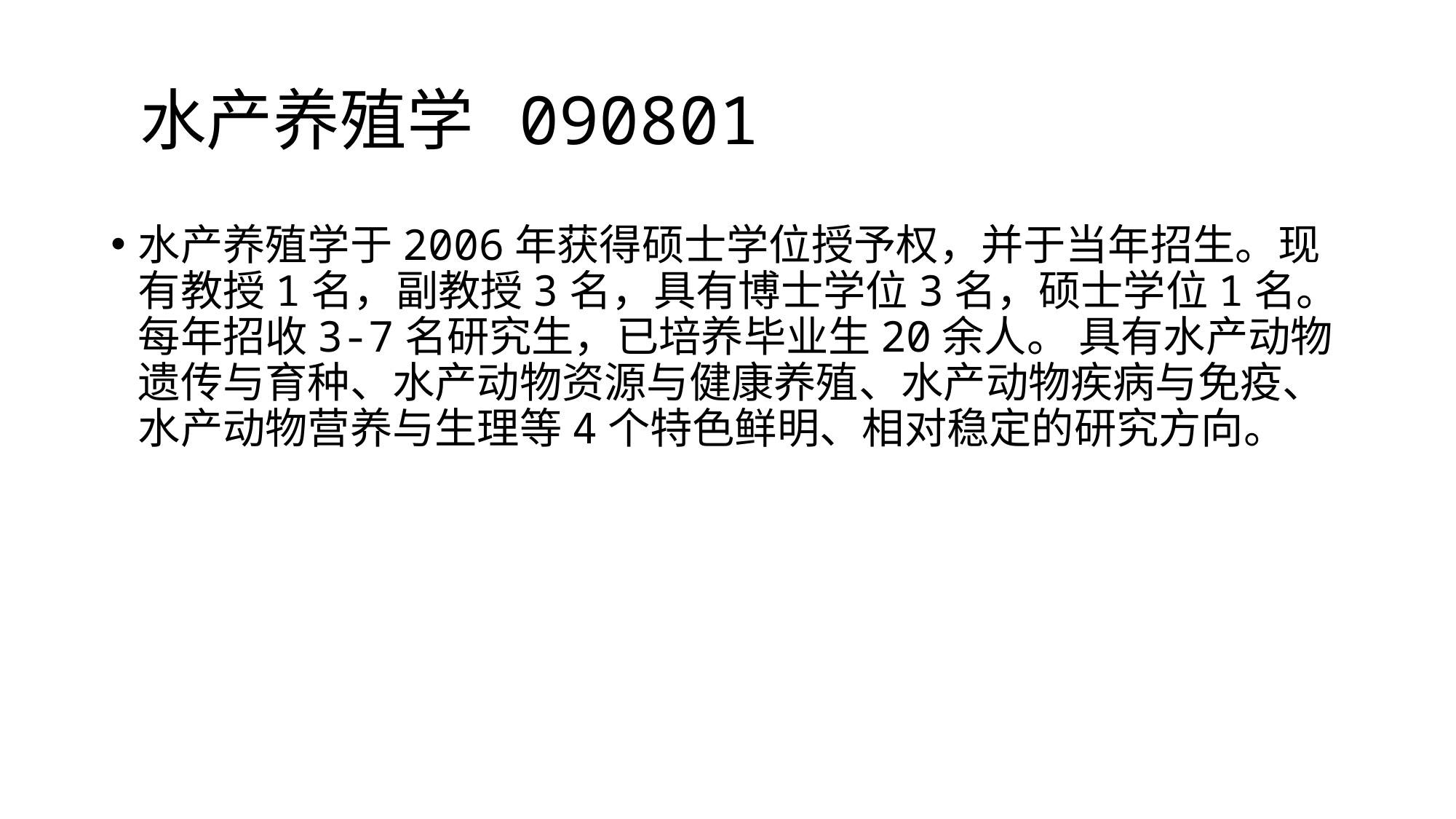

# 水产养殖学  090801
水产养殖学于2006年获得硕士学位授予权，并于当年招生。现有教授1名，副教授3名，具有博士学位3名，硕士学位1名。每年招收3-7名研究生，已培养毕业生20余人。 具有水产动物遗传与育种、水产动物资源与健康养殖、水产动物疾病与免疫、水产动物营养与生理等4个特色鲜明、相对稳定的研究方向。